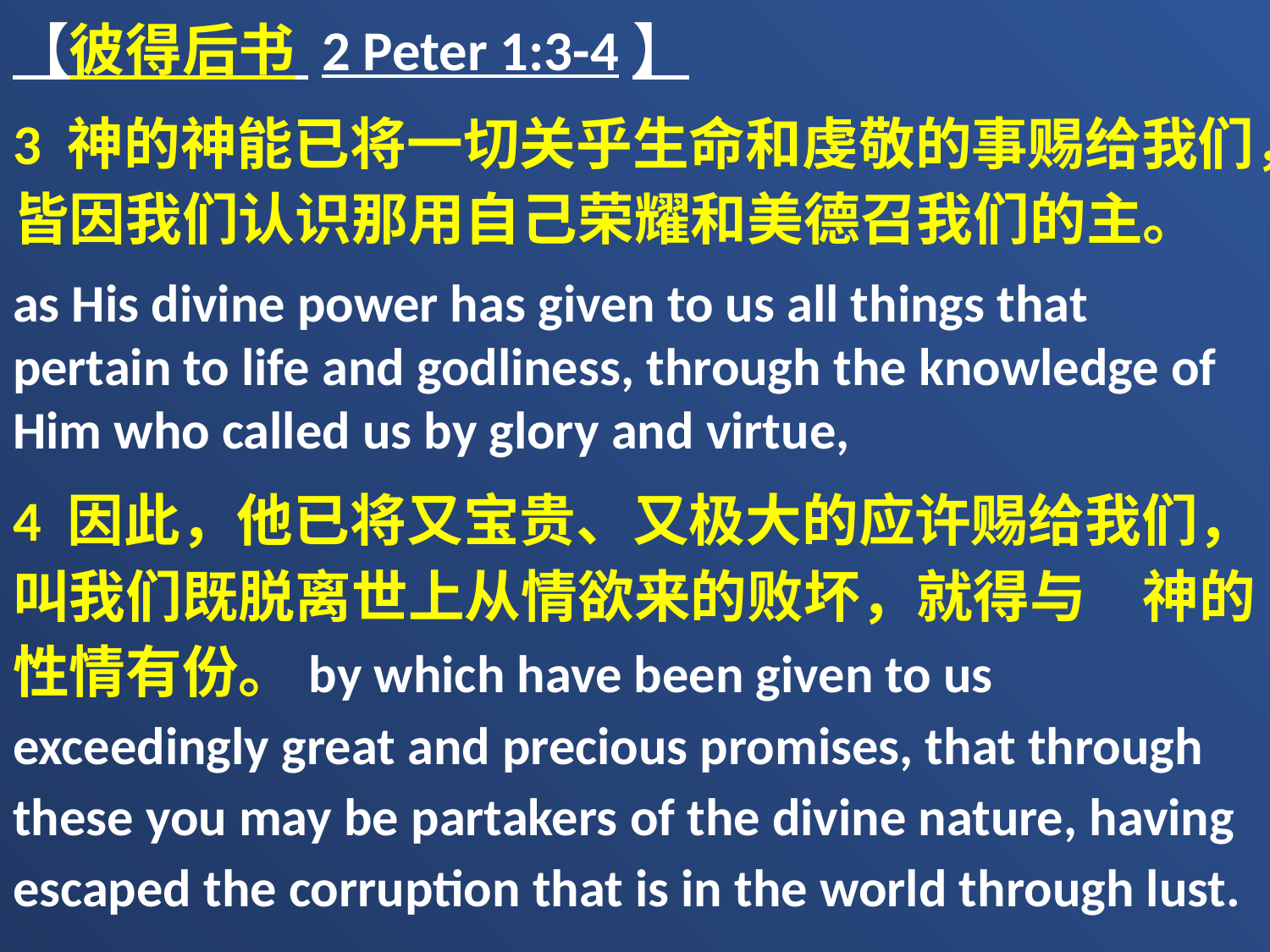

【彼得后书 2 Peter 1:3-4】
3 神的神能已将一切关乎生命和虔敬的事赐给我们，皆因我们认识那用自己荣耀和美德召我们的主。
as His divine power has given to us all things that pertain to life and godliness, through the knowledge of Him who called us by glory and virtue,
4 因此，他已将又宝贵、又极大的应许赐给我们，叫我们既脱离世上从情欲来的败坏，就得与　神的性情有份。by which have been given to us exceedingly great and precious promises, that through these you may be partakers of the divine nature, having escaped the corruption that is in the world through lust.